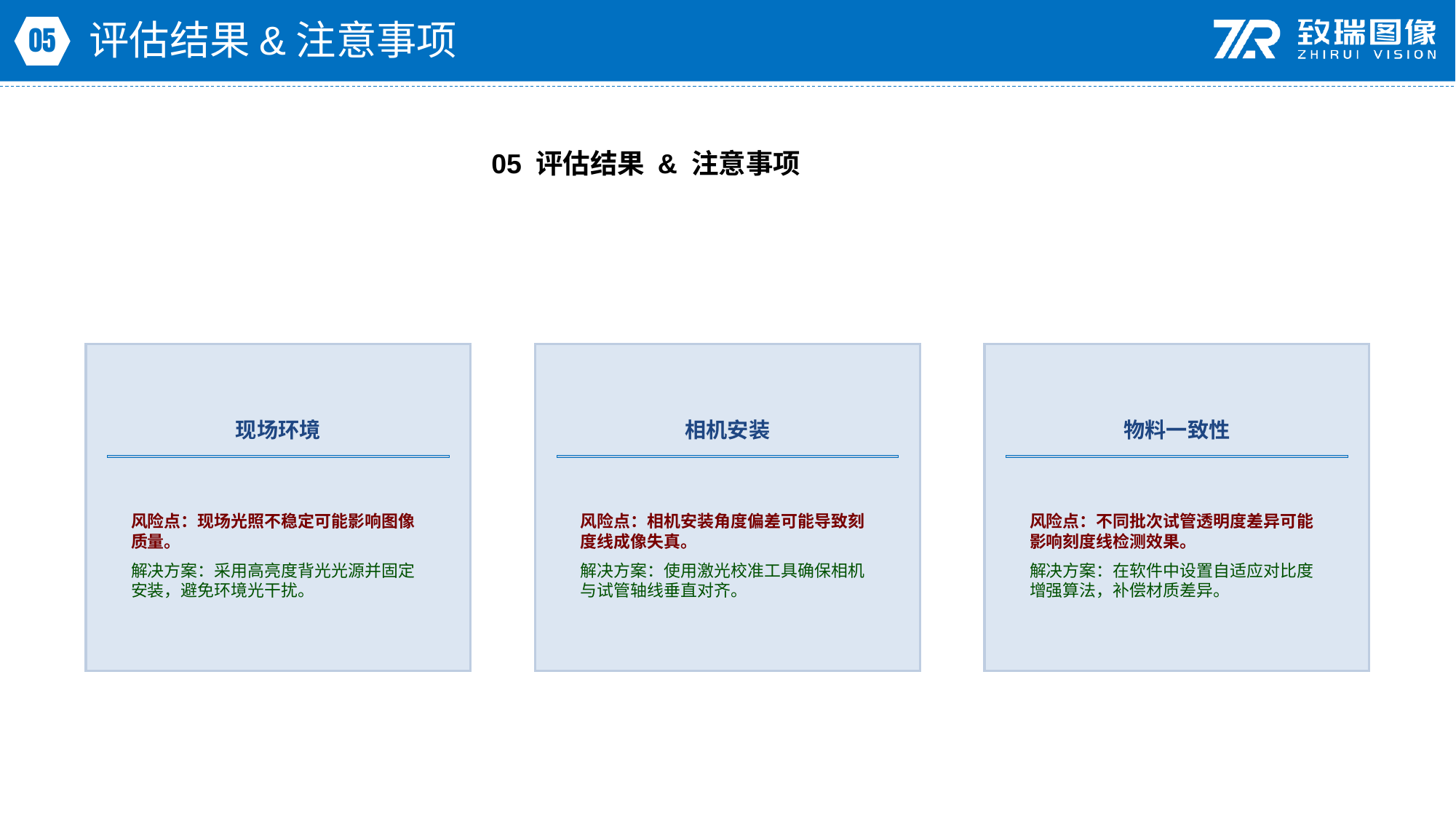

评估结果&注意事项
05

05 评估结果 & 注意事项

现场环境

相机安装

物料一致性

风险点：现场光照不稳定可能影响图像质量。
解决方案：采用高亮度背光光源并固定安装，避免环境光干扰。

风险点：相机安装角度偏差可能导致刻度线成像失真。
解决方案：使用激光校准工具确保相机与试管轴线垂直对齐。

风险点：不同批次试管透明度差异可能影响刻度线检测效果。
解决方案：在软件中设置自适应对比度增强算法，补偿材质差异。